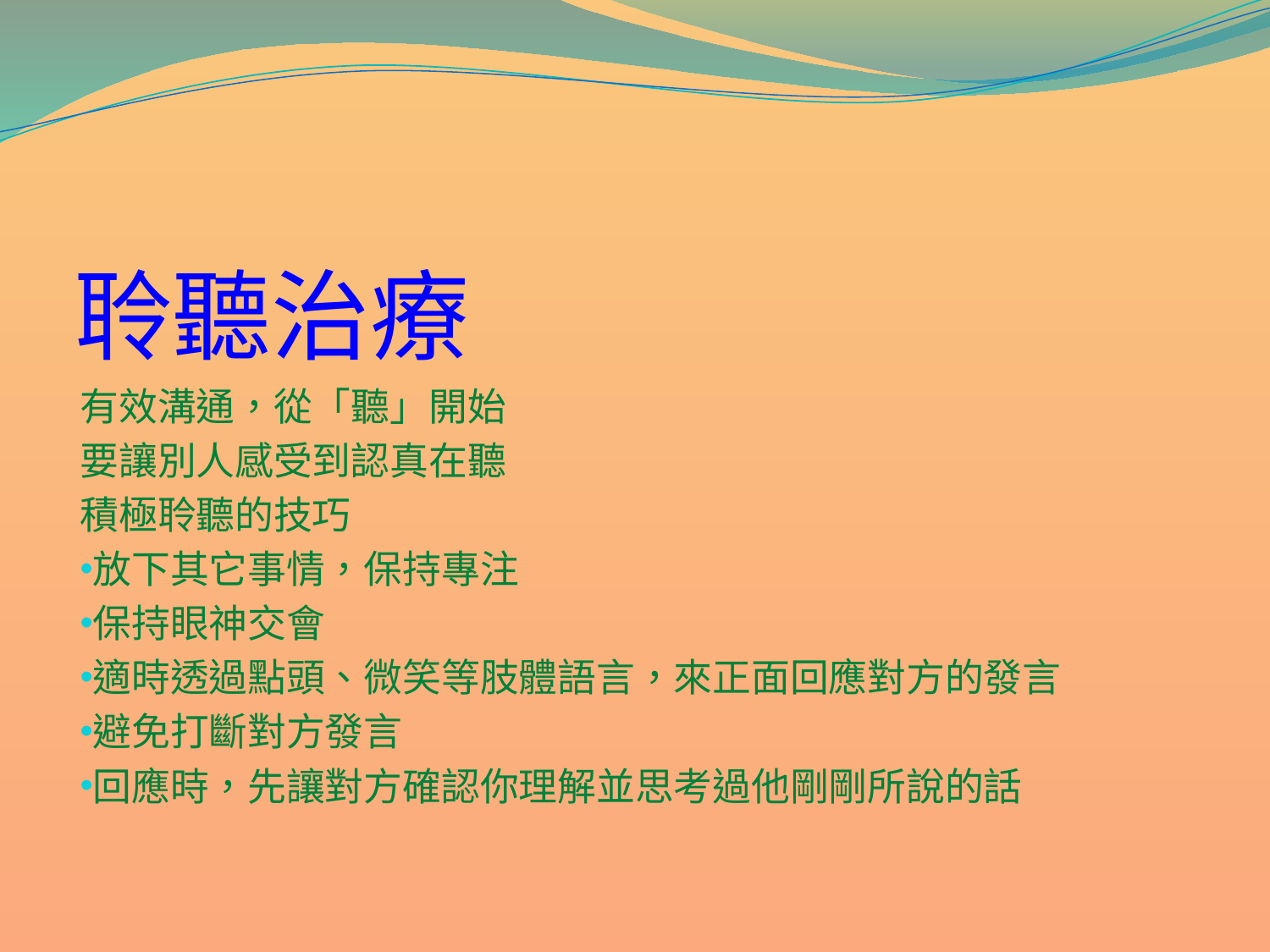

# 聆聽治療
有效溝通，從「聽」開始
要讓別人感受到認真在聽
積極聆聽的技巧
放下其它事情，保持專注
保持眼神交會
適時透過點頭、微笑等肢體語言，來正面回應對方的發言
避免打斷對方發言
回應時，先讓對方確認你理解並思考過他剛剛所說的話